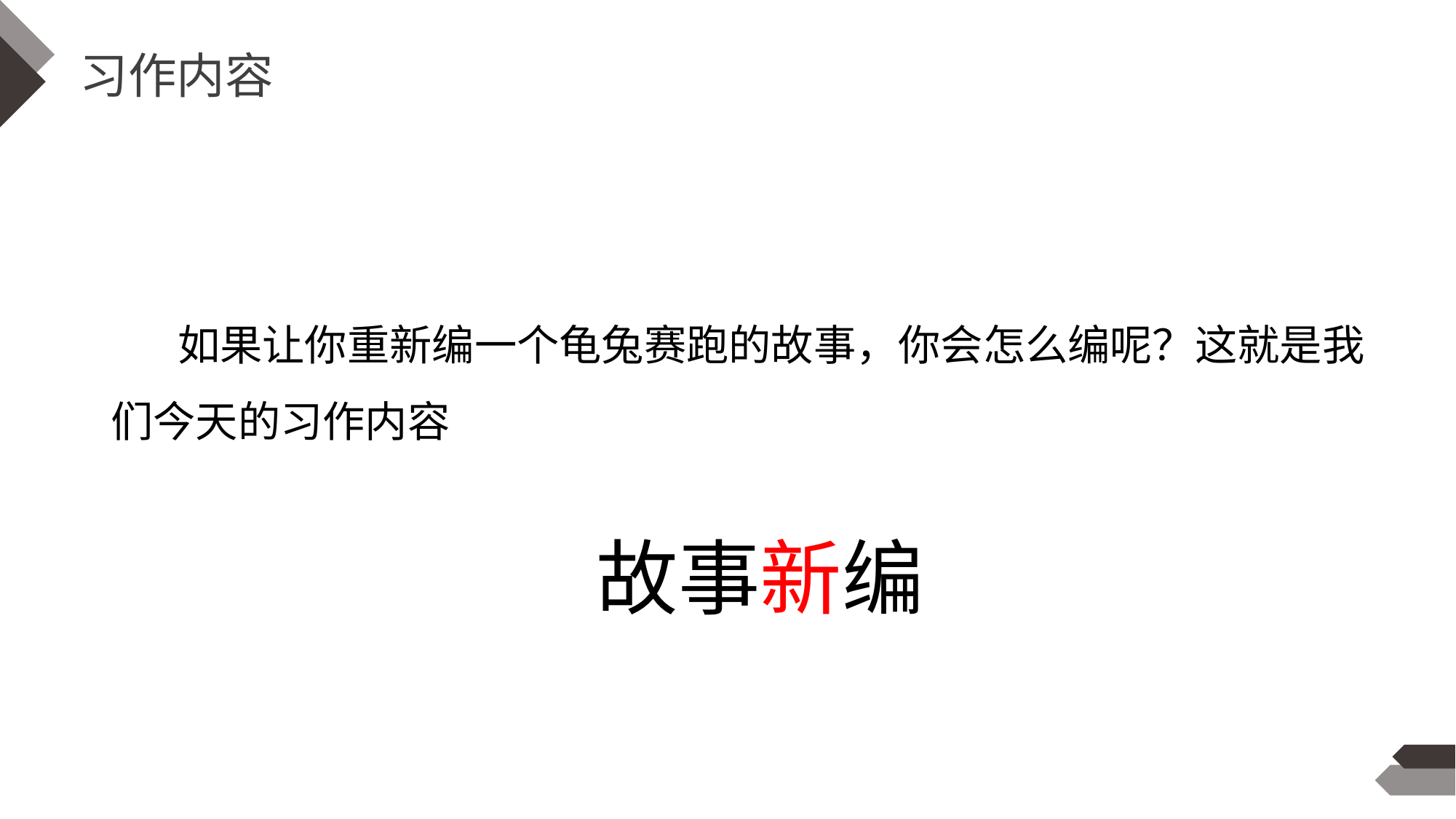

习作内容
      如果让你重新编一个龟兔赛跑的故事，你会怎么编呢？这就是我们今天的习作内容
故事新编